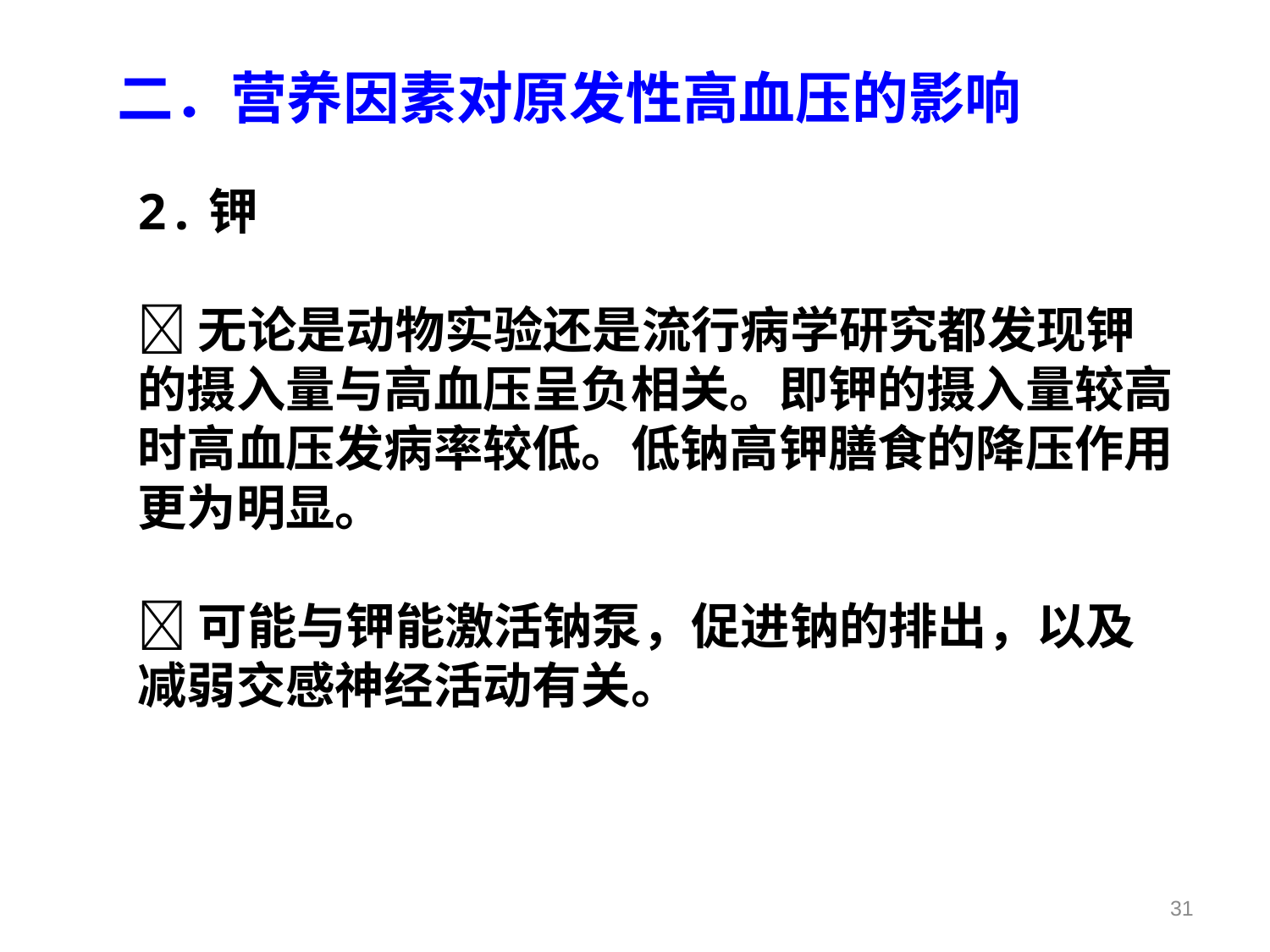

2.钾
• 无论是动物实验还是流行病学研究都发现钾的摄入量与高血压呈负相关。即钾的摄入量较高时高血压发病率较低。低钠高钾膳食的降压作用更为明显。
• 可能与钾能激活钠泵，促进钠的排出，以及减弱交感神经活动有关。
二．营养因素对原发性高血压的影响
31